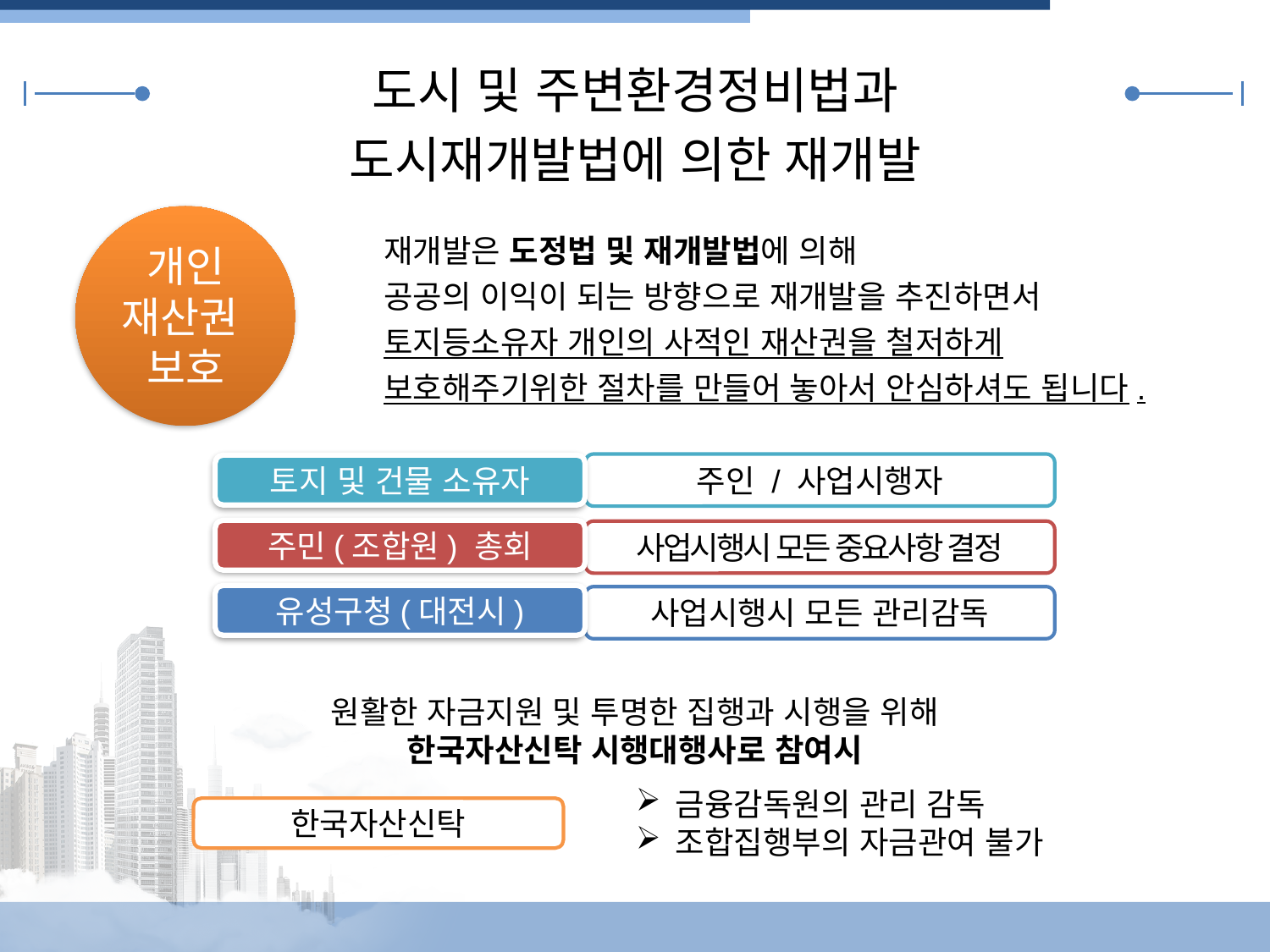

도시 및 주변환경정비법과
도시재개발법에 의한 재개발
개인
재산권
보호
재개발은 도정법 및 재개발법에 의해
공공의 이익이 되는 방향으로 재개발을 추진하면서
토지등소유자 개인의 사적인 재산권을 철저하게
보호해주기위한 절차를 만들어 놓아서 안심하셔도 됩니다.
주인 / 사업시행자
토지 및 건물 소유자
주민(조합원) 총회
사업시행시 모든 중요사항 결정
유성구청(대전시)
사업시행시 모든 관리감독
원활한 자금지원 및 투명한 집행과 시행을 위해
한국자산신탁 시행대행사로 참여시
금융감독원의 관리 감독
조합집행부의 자금관여 불가
한국자산신탁